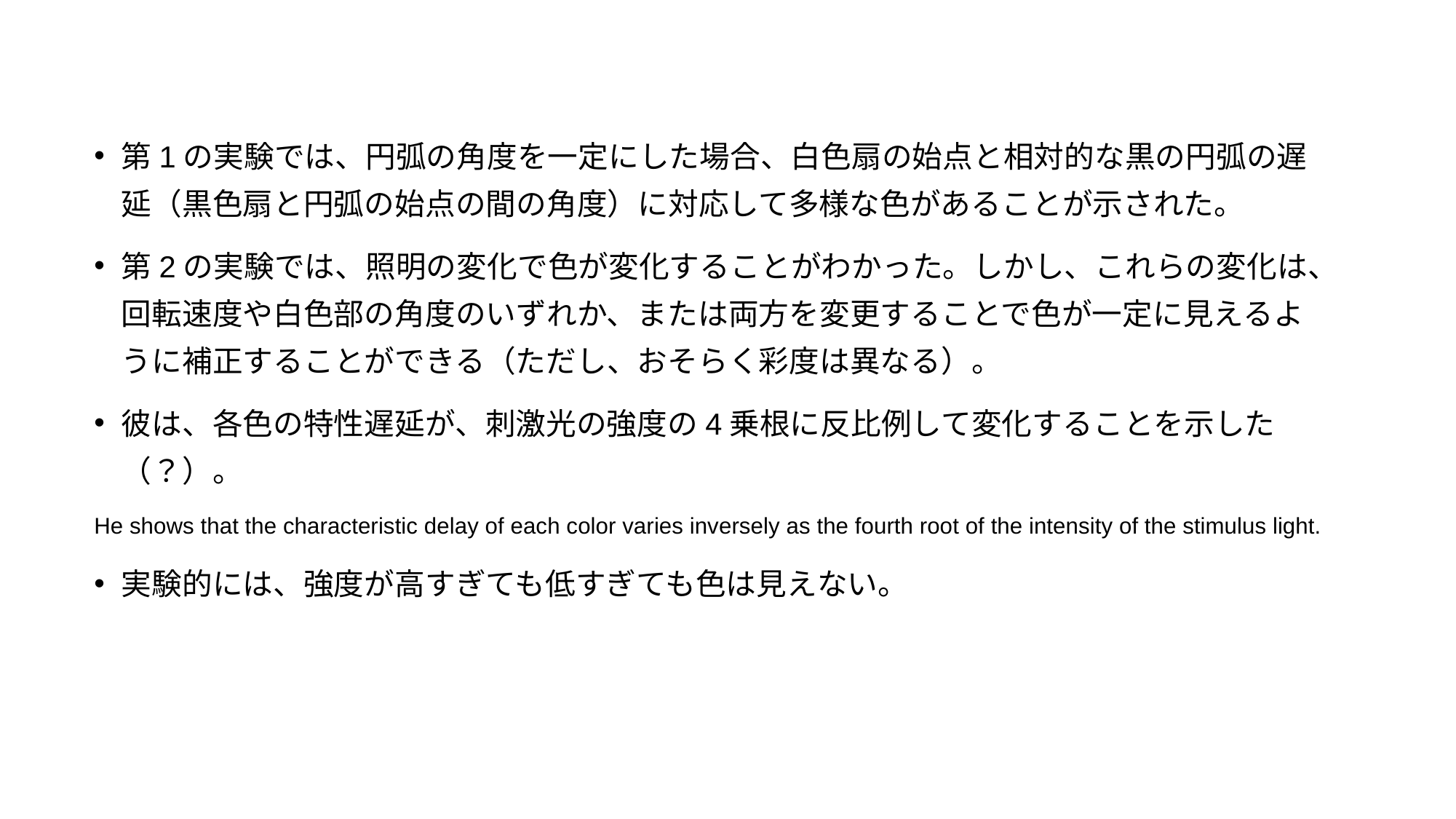

第1の実験では、円弧の角度を一定にした場合、白色扇の始点と相対的な黒の円弧の遅延（黒色扇と円弧の始点の間の角度）に対応して多様な色があることが示された。
第2の実験では、照明の変化で色が変化することがわかった。しかし、これらの変化は、回転速度や白色部の角度のいずれか、または両方を変更することで色が一定に見えるように補正することができる（ただし、おそらく彩度は異なる）。
彼は、各色の特性遅延が、刺激光の強度の4乗根に反比例して変化することを示した（？）。
He shows that the characteristic delay of each color varies inversely as the fourth root of the intensity of the stimulus light.
実験的には、強度が高すぎても低すぎても色は見えない。